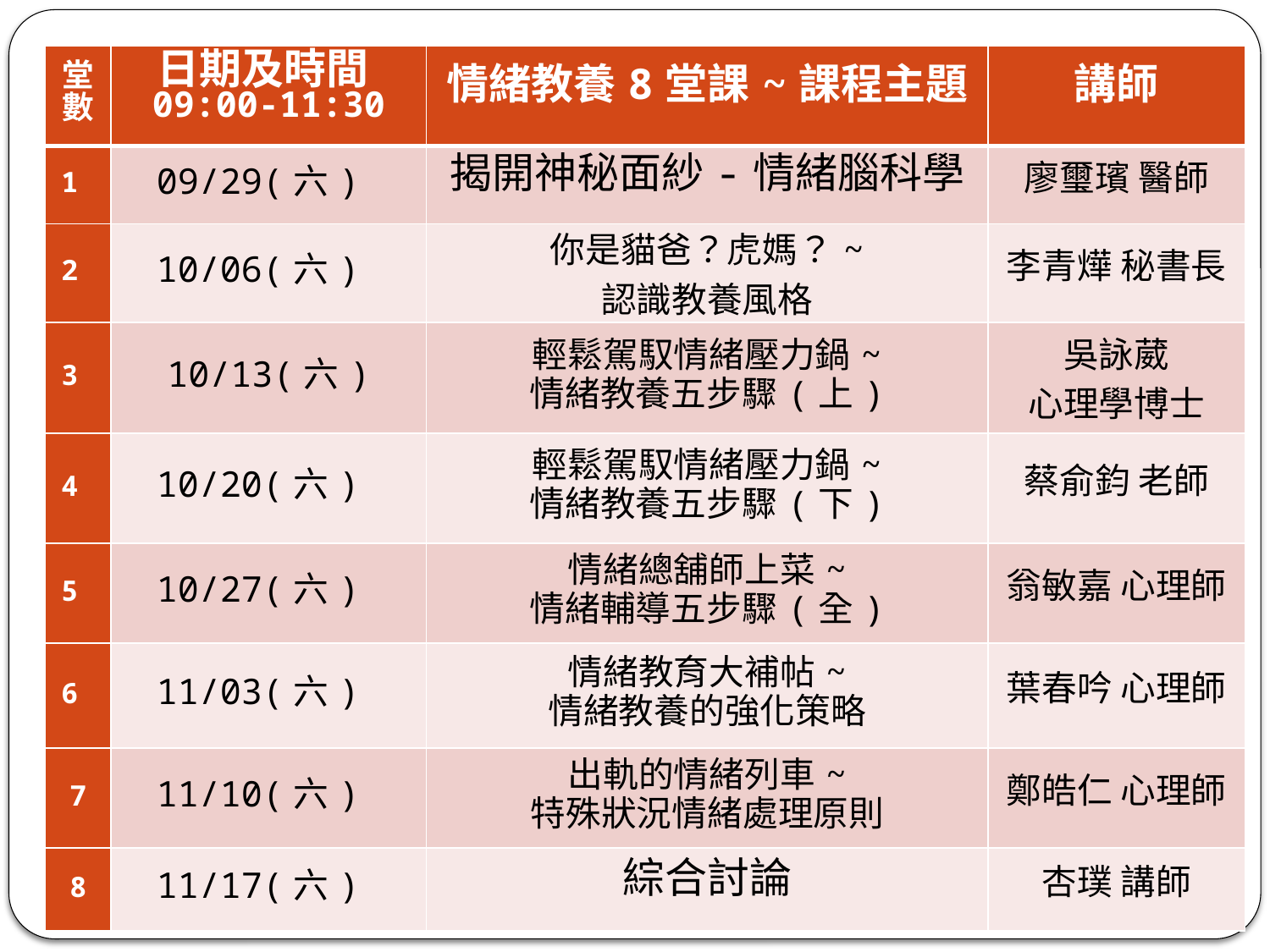

| 堂數 | 日期及時間09:00-11:30 | 情緒教養8堂課~課程主題 | 講師 |
| --- | --- | --- | --- |
| 1 | 09/29(六) | 揭開神秘面紗-情緒腦科學 | 廖璽璸 醫師 |
| 2 | 10/06(六) | 你是貓爸？虎媽？~ 認識教養風格 | 李青燁 秘書長 |
| 3 | 10/13(六) | 輕鬆駕馭情緒壓力鍋~ 情緒教養五步驟(上) | 吳詠葳 心理學博士 |
| 4 | 10/20(六) | 輕鬆駕馭情緒壓力鍋~ 情緒教養五步驟(下) | 蔡俞鈞 老師 |
| 5 | 10/27(六) | 情緒總舖師上菜~ 情緒輔導五步驟(全) | 翁敏嘉 心理師 |
| 6 | 11/03(六) | 情緒教育大補帖~ 情緒教養的強化策略 | 葉春吟 心理師 |
| 7 | 11/10(六) | 出軌的情緒列車~ 特殊狀況情緒處理原則 | 鄭皓仁 心理師 |
| 8 | 11/17(六) | 綜合討論 | 杏璞 講師 |